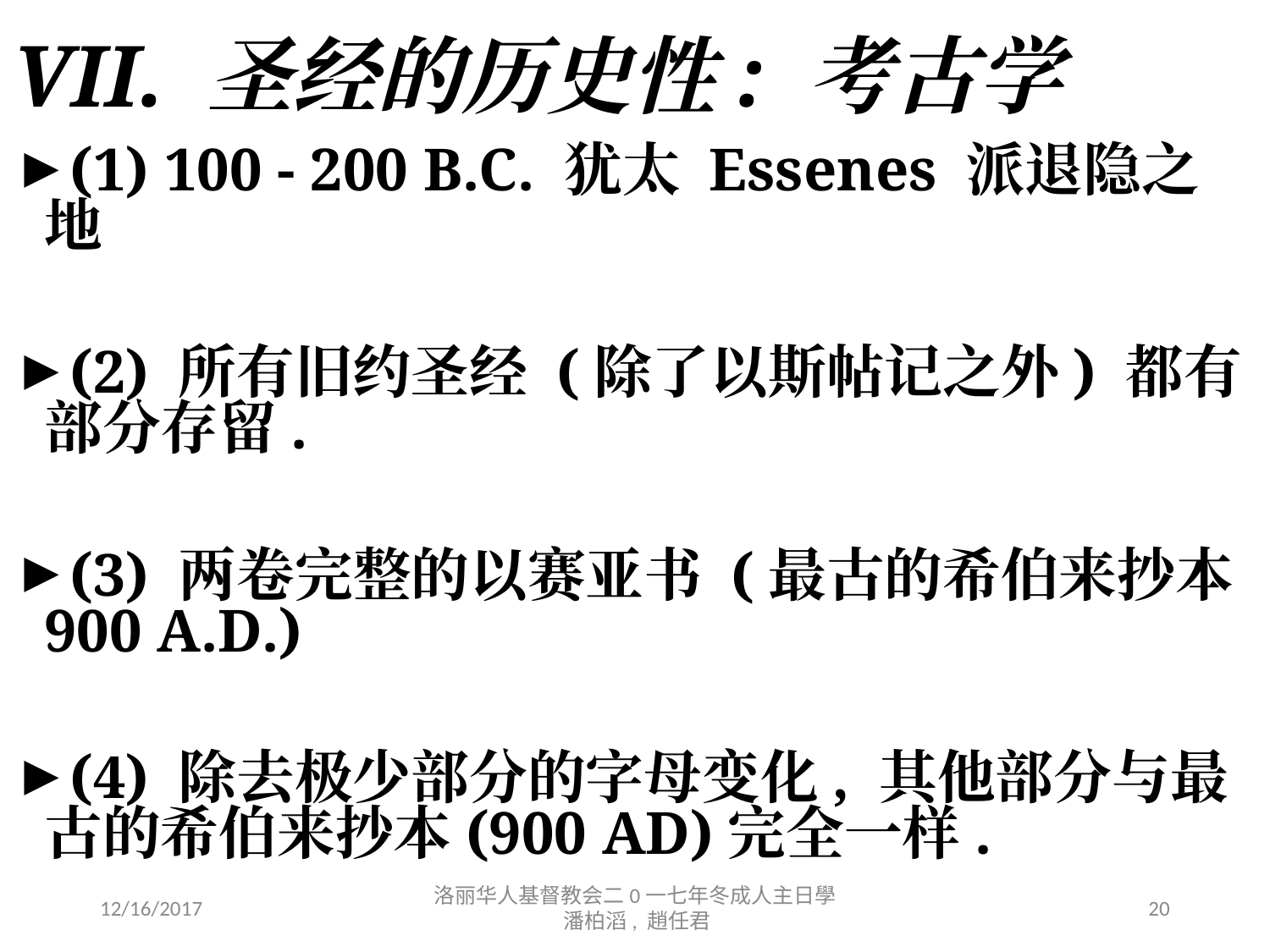

# VII. 圣经的历史性: 考古学
(1) 100 - 200 B.C. 犹太 Essenes 派退隐之地

(2) 所有旧约圣经 (除了以斯帖记之外) 都有部分存留.

(3) 两卷完整的以赛亚书 (最古的希伯来抄本 900 A.D.)

(4) 除去极少部分的字母变化, 其他部分与最古的希伯来抄本(900 AD)完全一样.

12/16/2017
洛丽华人基督教会二0一七年冬成人主日學   潘柏滔, 趙任君
20